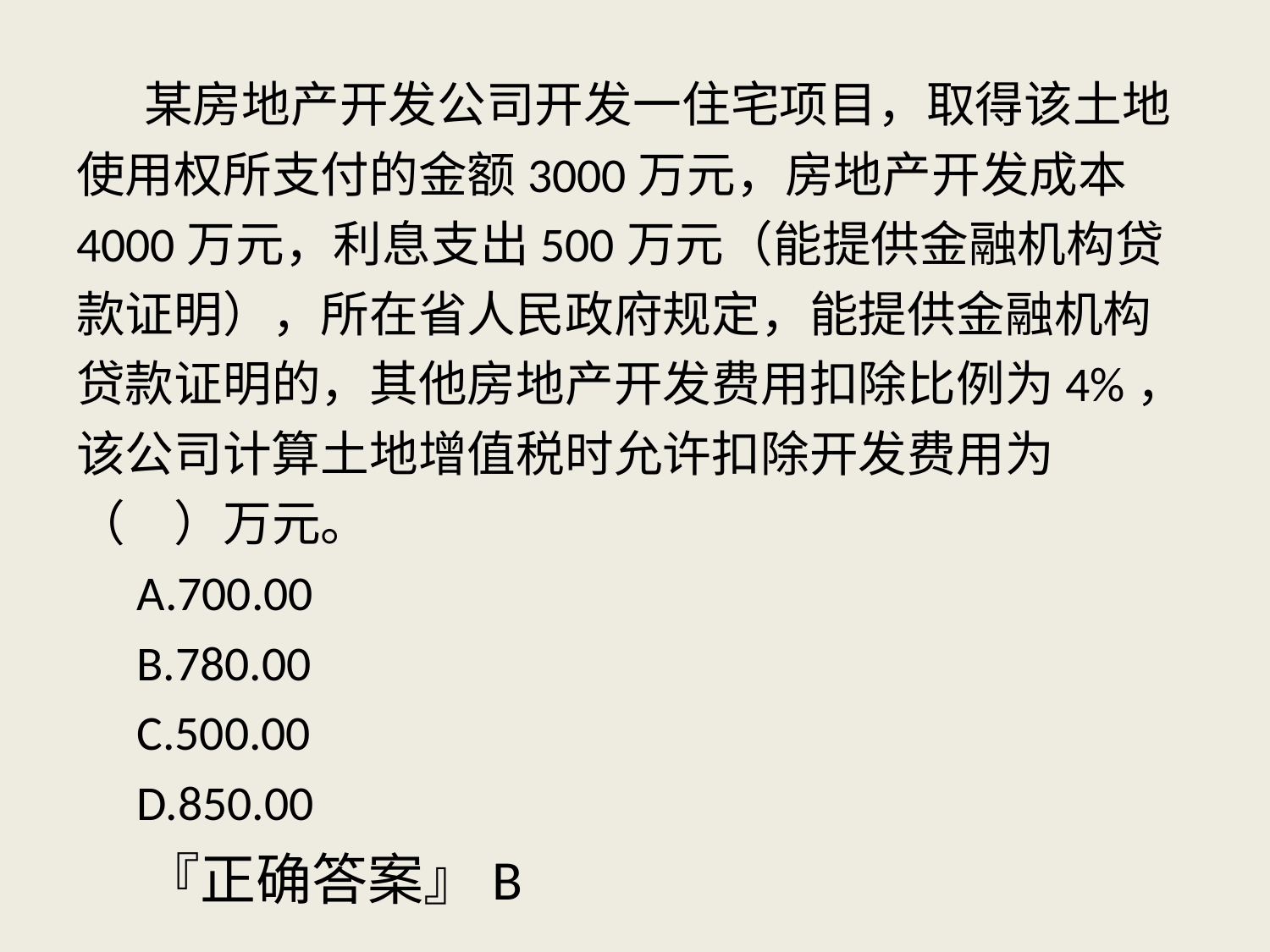

某房地产开发公司开发一住宅项目，取得该土地使用权所支付的金额3000万元，房地产开发成本4000万元，利息支出500万元（能提供金融机构贷款证明），所在省人民政府规定，能提供金融机构贷款证明的，其他房地产开发费用扣除比例为4%，该公司计算土地增值税时允许扣除开发费用为（　）万元。
　A.700.00
　B.780.00
　C.500.00
　D.850.00
『正确答案』B